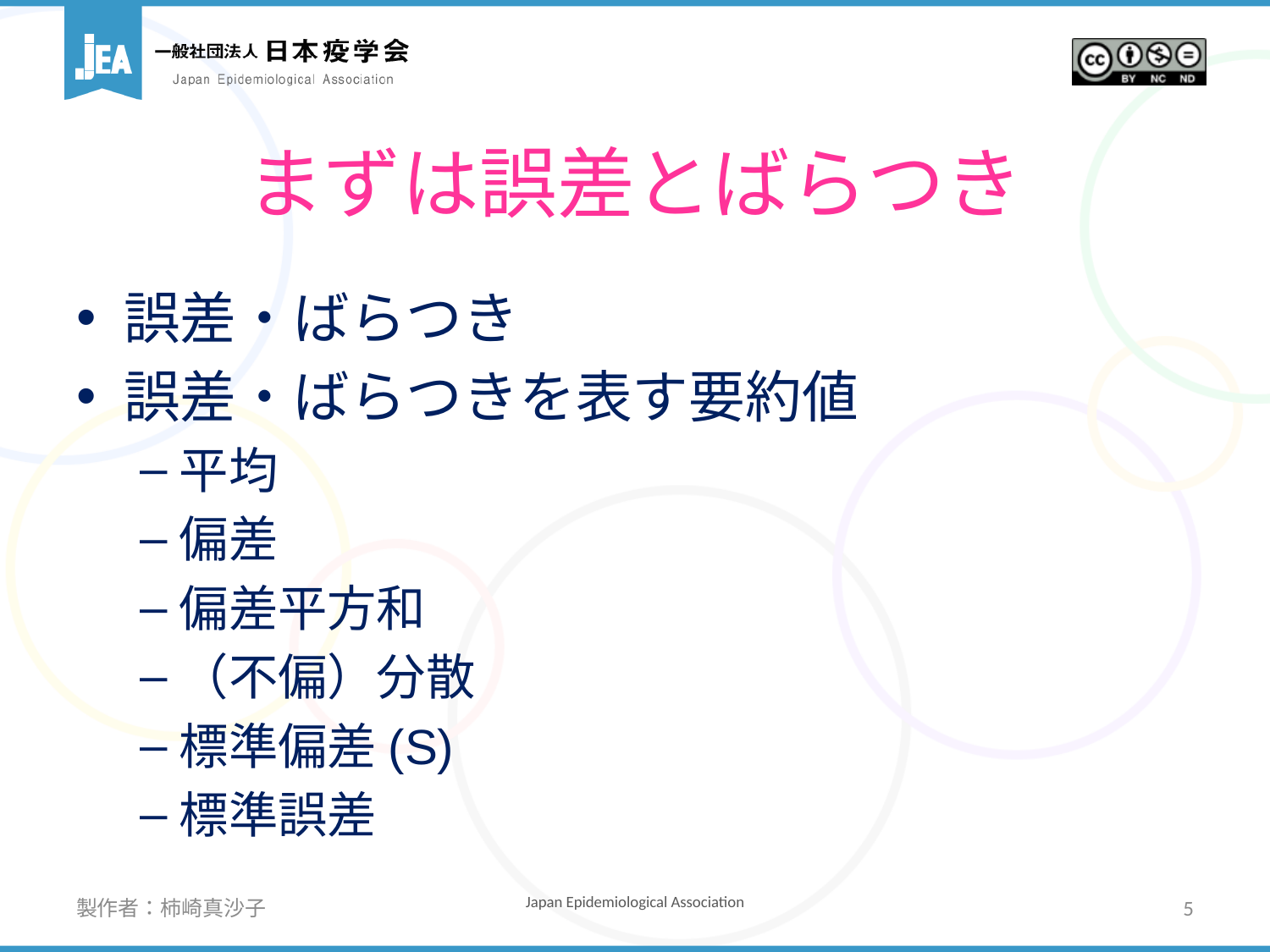

# まずは誤差とばらつき
誤差・ばらつき
誤差・ばらつきを表す要約値
平均
偏差
偏差平方和
（不偏）分散
標準偏差(S)
標準誤差

製作者：柿崎真沙子
5